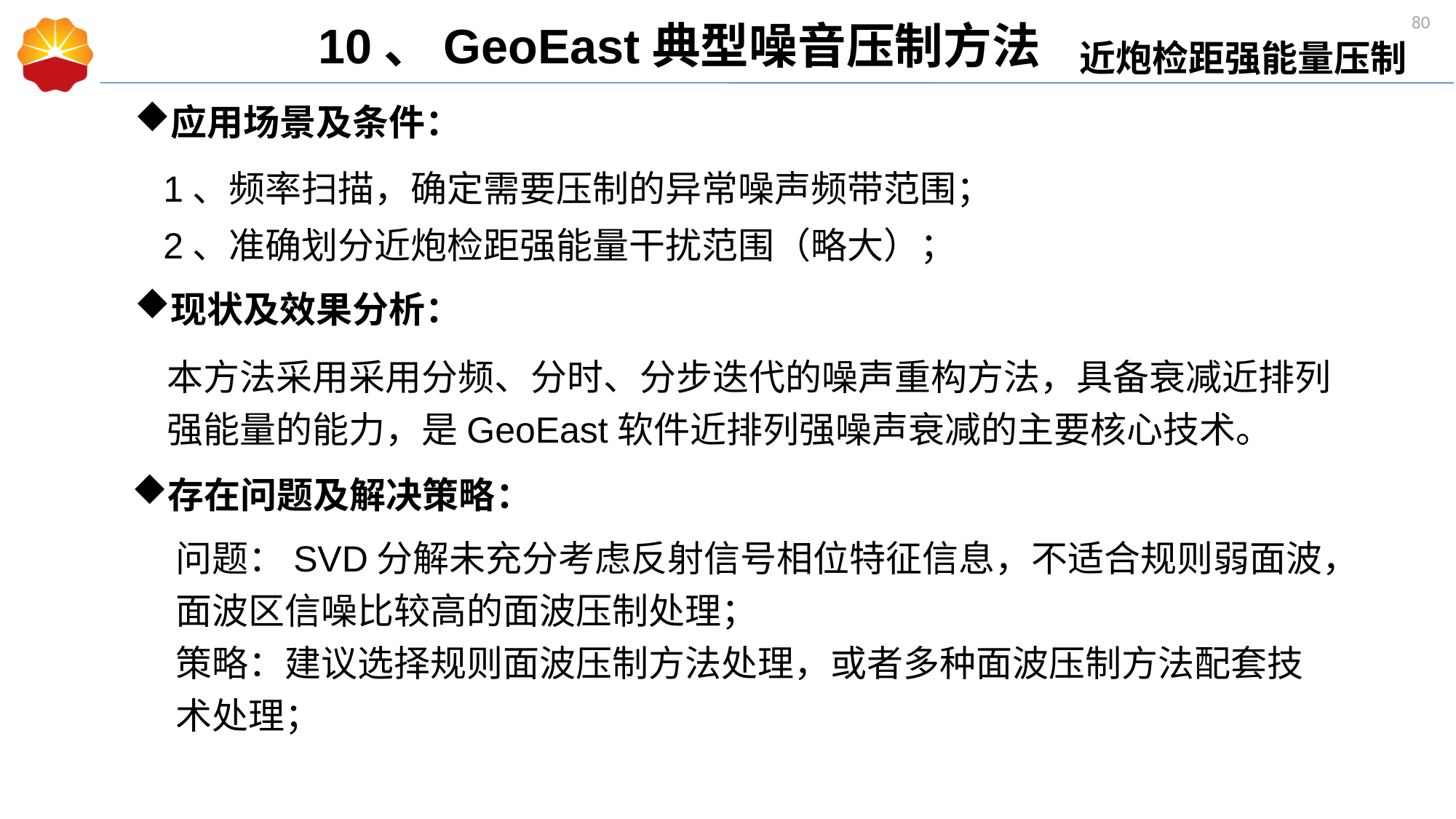

10、GeoEast典型噪音压制方法
近炮检距强能量压制
应用场景及条件：
1、频率扫描，确定需要压制的异常噪声频带范围；
2、准确划分近炮检距强能量干扰范围（略大）；
现状及效果分析：
本方法采用采用分频、分时、分步迭代的噪声重构方法，具备衰减近排列强能量的能力，是GeoEast软件近排列强噪声衰减的主要核心技术。
存在问题及解决策略：
问题：SVD分解未充分考虑反射信号相位特征信息，不适合规则弱面波，面波区信噪比较高的面波压制处理；
策略：建议选择规则面波压制方法处理，或者多种面波压制方法配套技术处理；